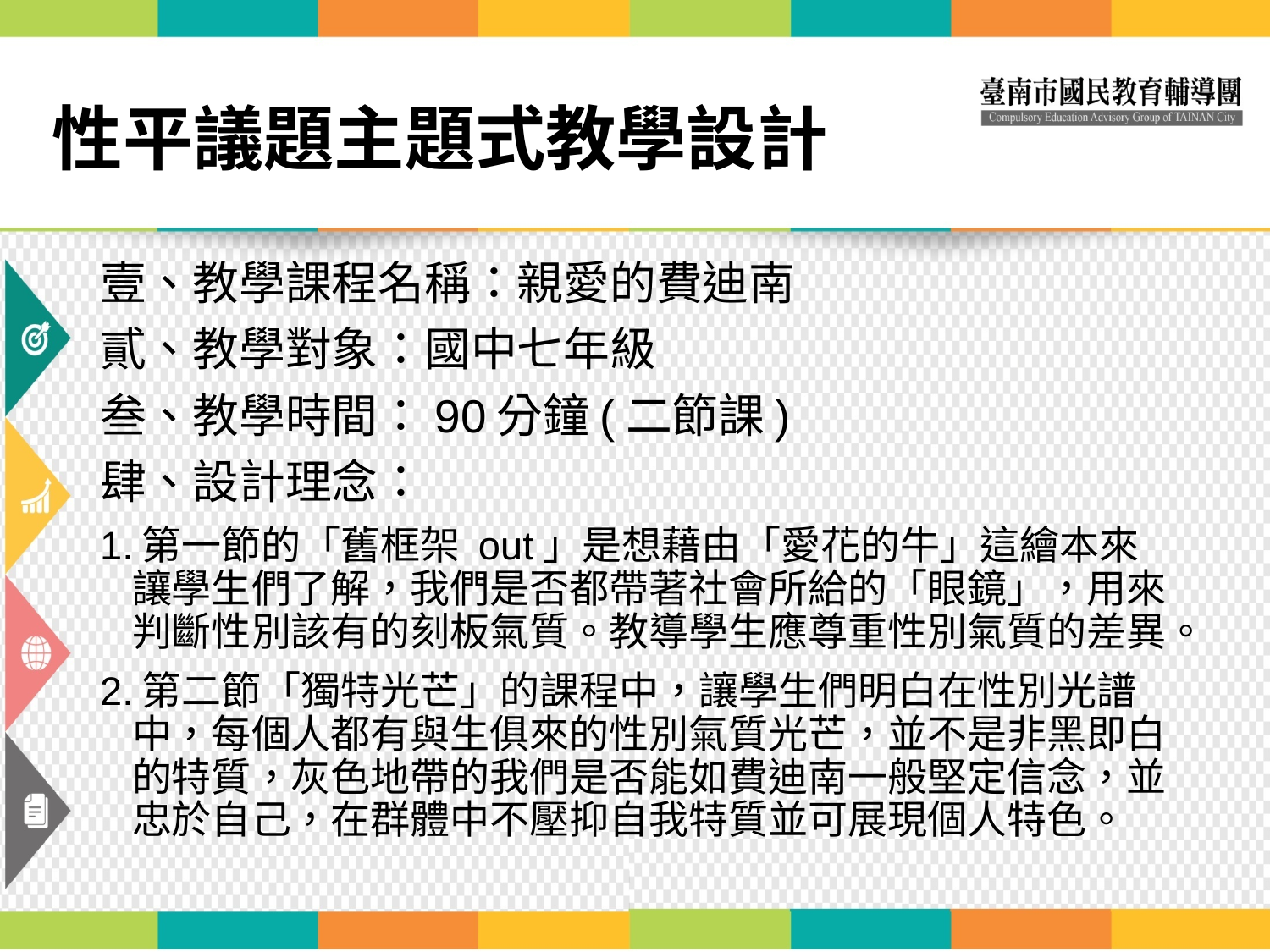

# 性平議題主題式教學設計
壹、教學課程名稱：親愛的費迪南
貳、教學對象：國中七年級
叁、教學時間：90分鐘(二節課)
肆、設計理念：
1.第一節的「舊框架 out」是想藉由「愛花的牛」這繪本來讓學生們了解，我們是否都帶著社會所給的「眼鏡」，用來判斷性別該有的刻板氣質。教導學生應尊重性別氣質的差異。
2.第二節「獨特光芒」的課程中，讓學生們明白在性別光譜中，每個人都有與生俱來的性別氣質光芒，並不是非黑即白的特質，灰色地帶的我們是否能如費迪南一般堅定信念，並忠於自己，在群體中不壓抑自我特質並可展現個人特色。